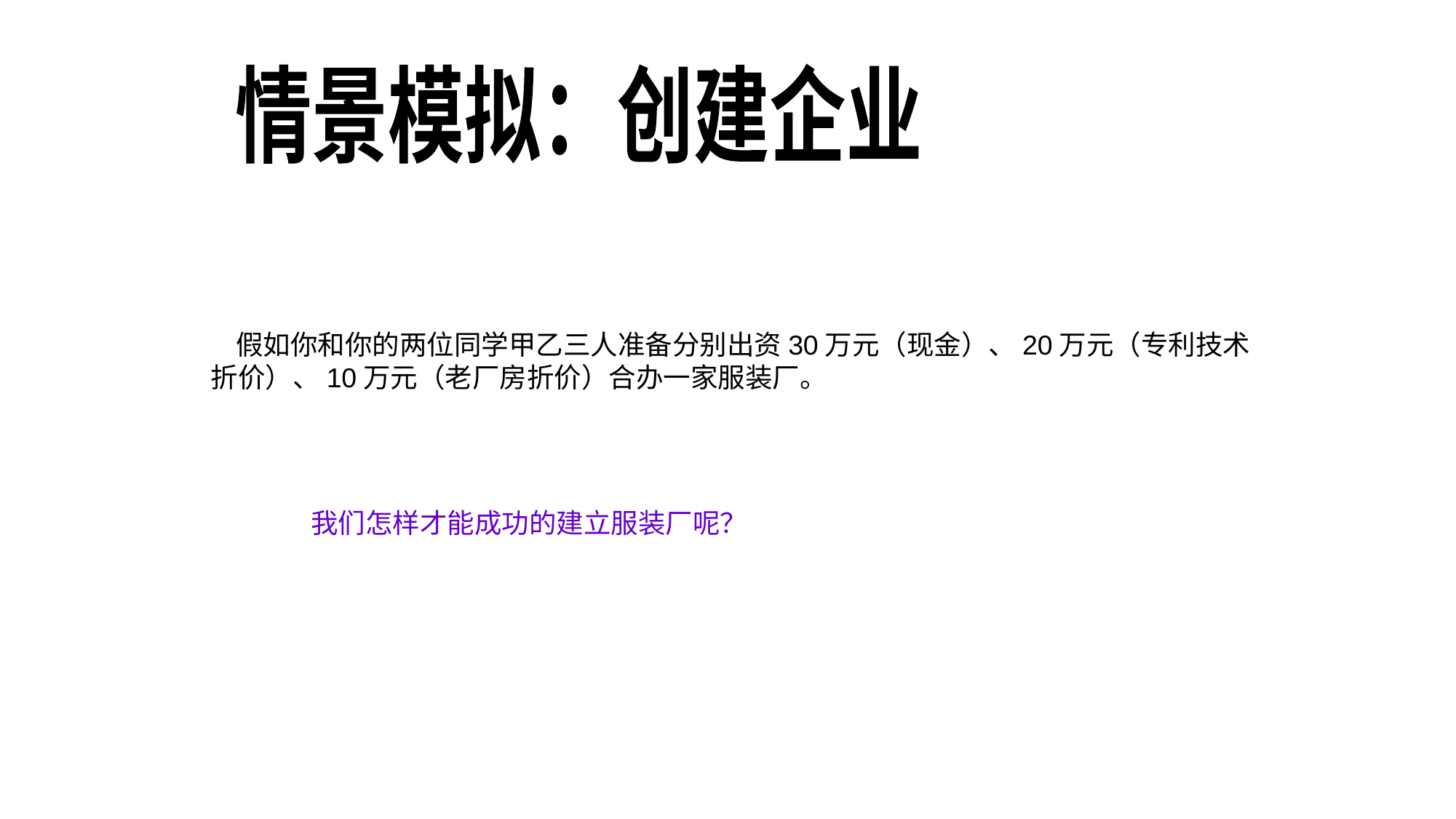

情景模拟：创建企业
   假如你和你的两位同学甲乙三人准备分别出资30万元（现金）、20万元（专利技术折价）、10万元（老厂房折价）合办一家服装厂。

我们怎样才能成功的建立服装厂呢？